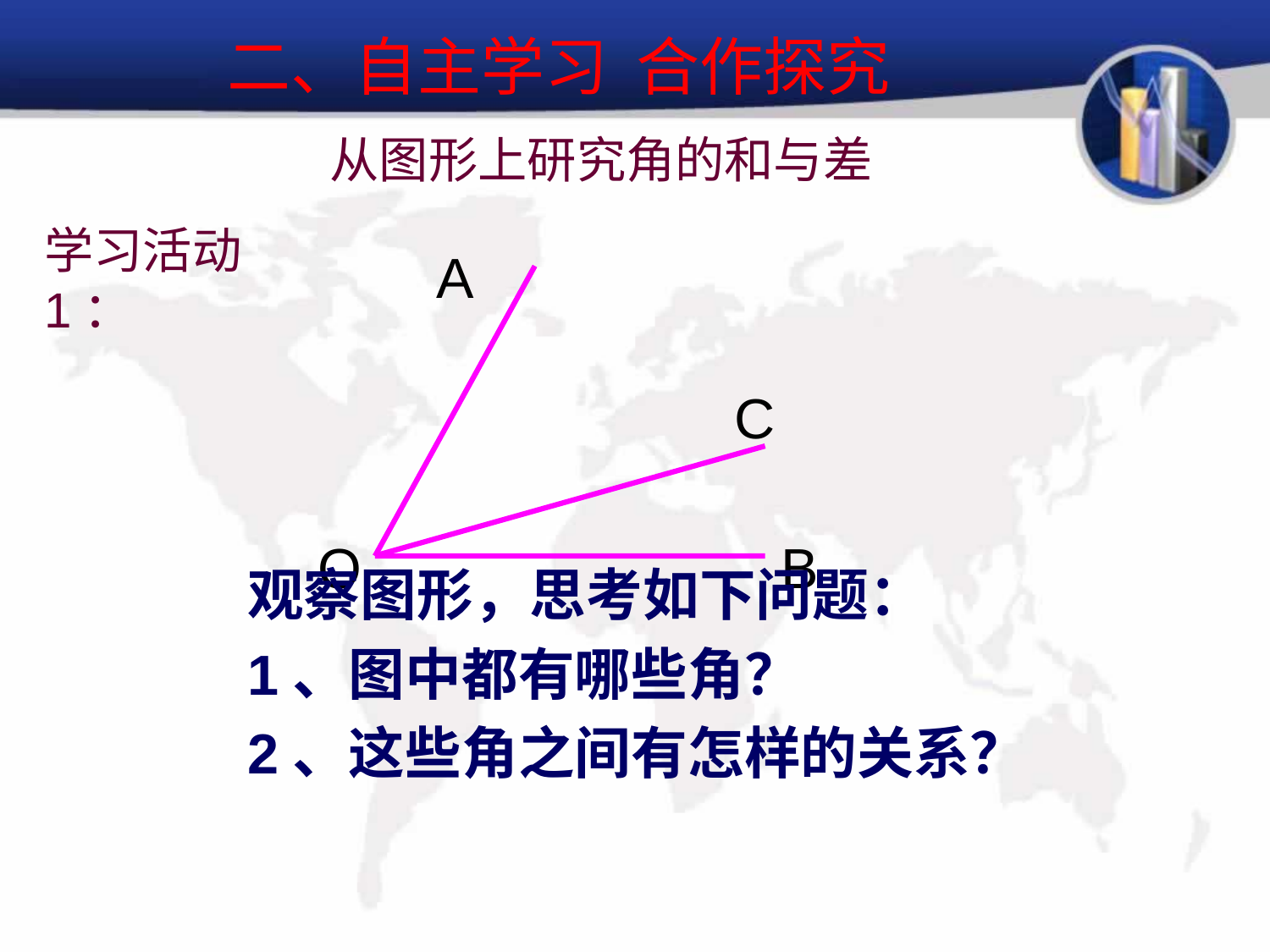

二、自主学习  合作探究
从图形上研究角的和与差
学习活动1：
A

C

O
B
观察图形，思考如下问题：
1、图中都有哪些角？
2、这些角之间有怎样的关系？